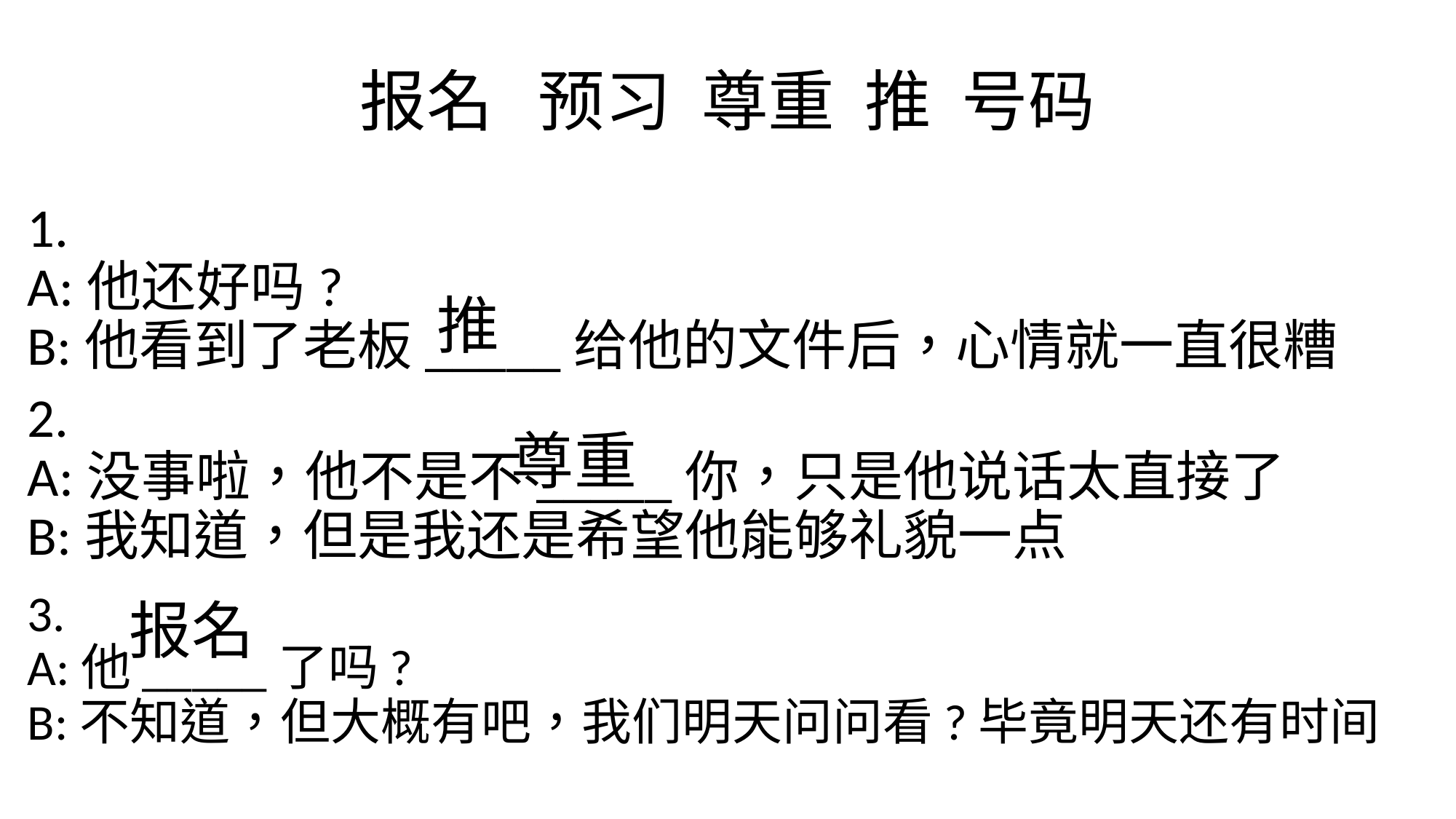

报名   预习  尊重  推  号码
# 1. A:他还好吗? B:他看到了老板_____给他的文件后，心情就一直很糟
推
2.
A:没事啦，他不是不_____你，只是他说话太直接了
B:我知道，但是我还是希望他能够礼貌一点
尊重
3.
A:他_____了吗?
B:不知道，但大概有吧，我们明天问问看?毕竟明天还有时间
报名